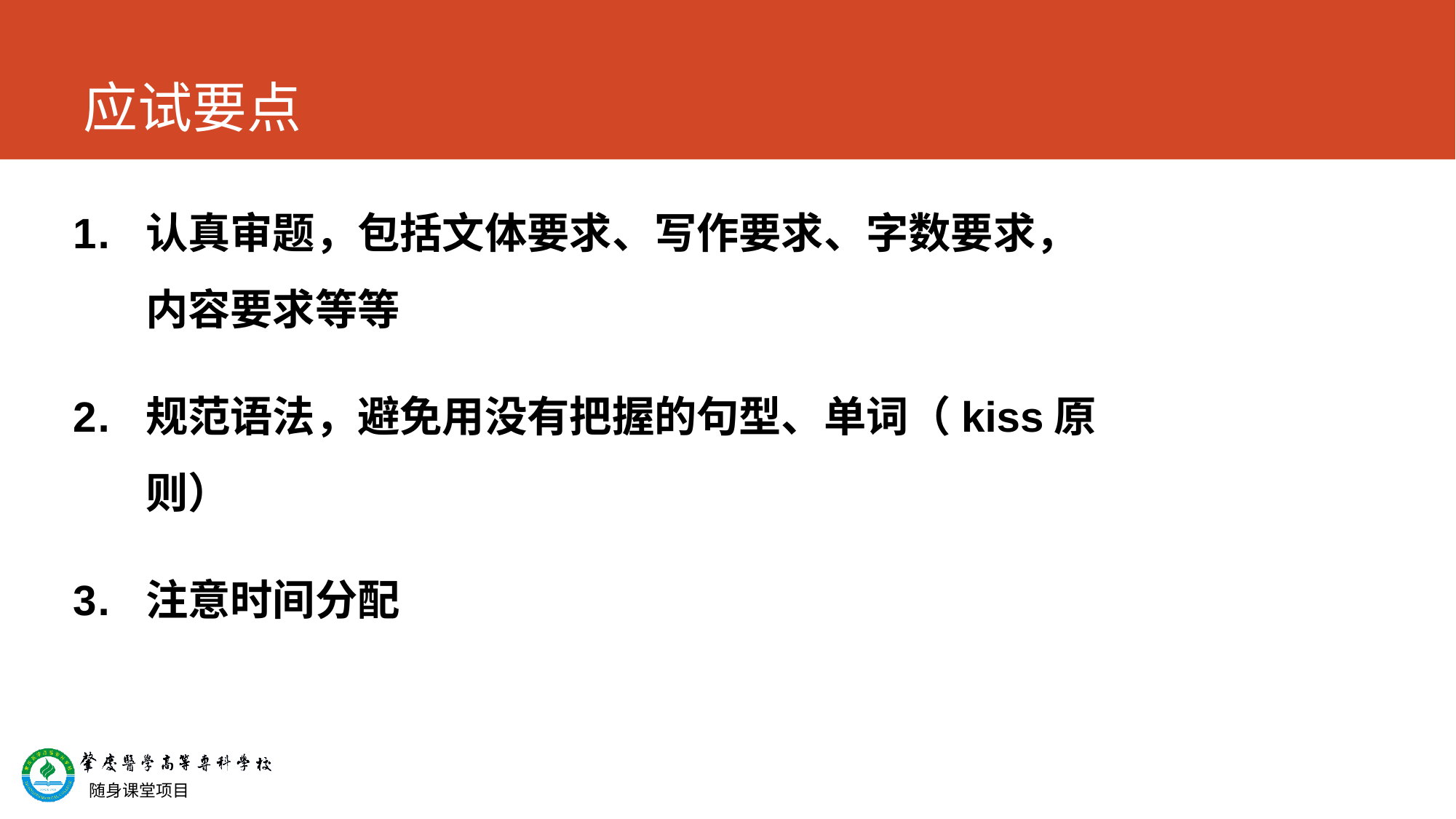

# 应试要点
认真审题，包括文体要求、写作要求、字数要求，内容要求等等
规范语法，避免用没有把握的句型、单词（kiss原则）
注意时间分配